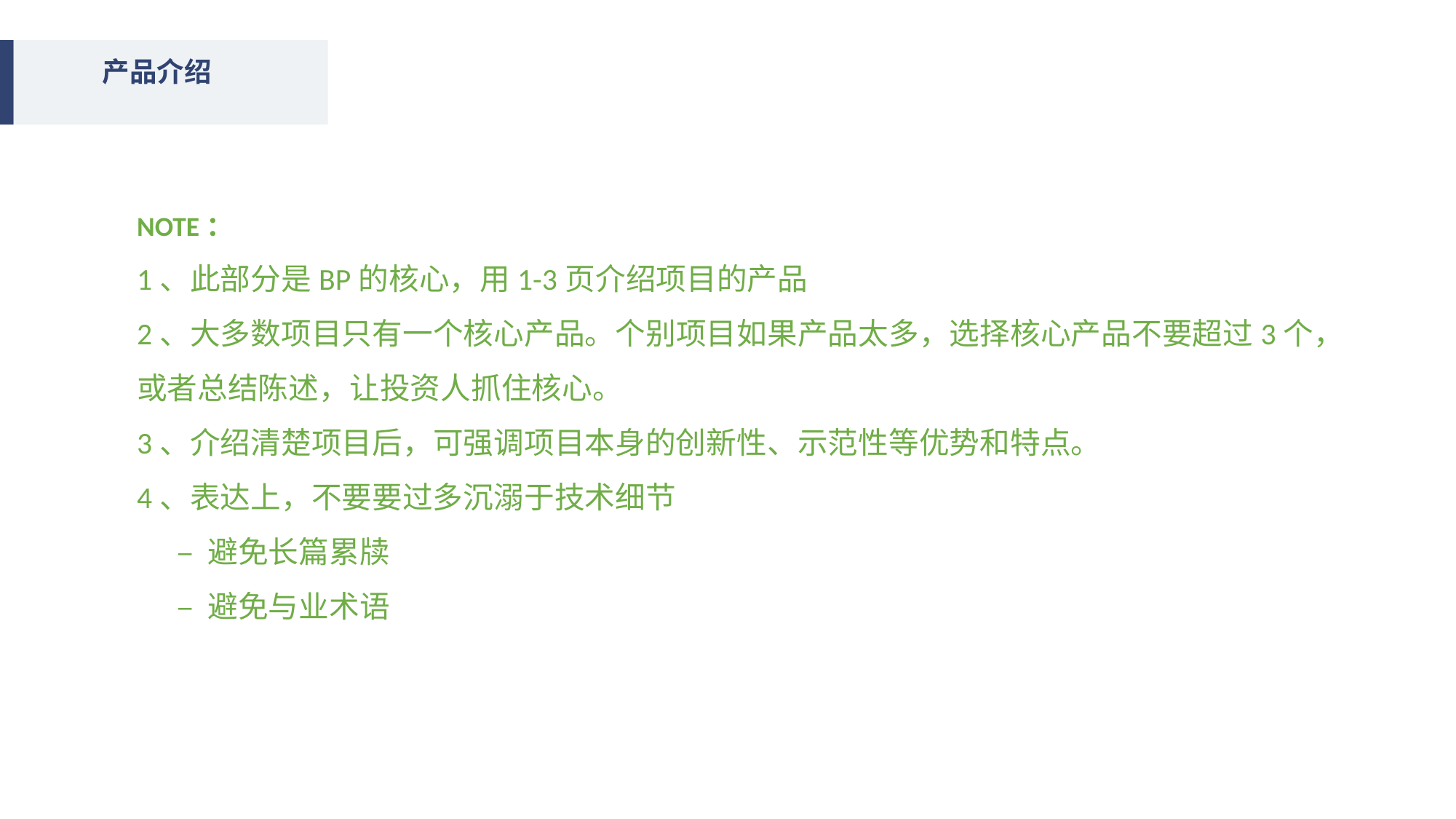

产品介绍
NOTE：
1、此部分是BP的核心，用1-3页介绍项目的产品
2、大多数项目只有一个核心产品。个别项目如果产品太多，选择核心产品不要超过3个，或者总结陈述，让投资人抓住核心。
3、介绍清楚项目后，可强调项目本身的创新性、示范性等优势和特点。
4、表达上，不要要过多沉溺于技术细节
      – 避免长篇累牍
      – 避免与业术语